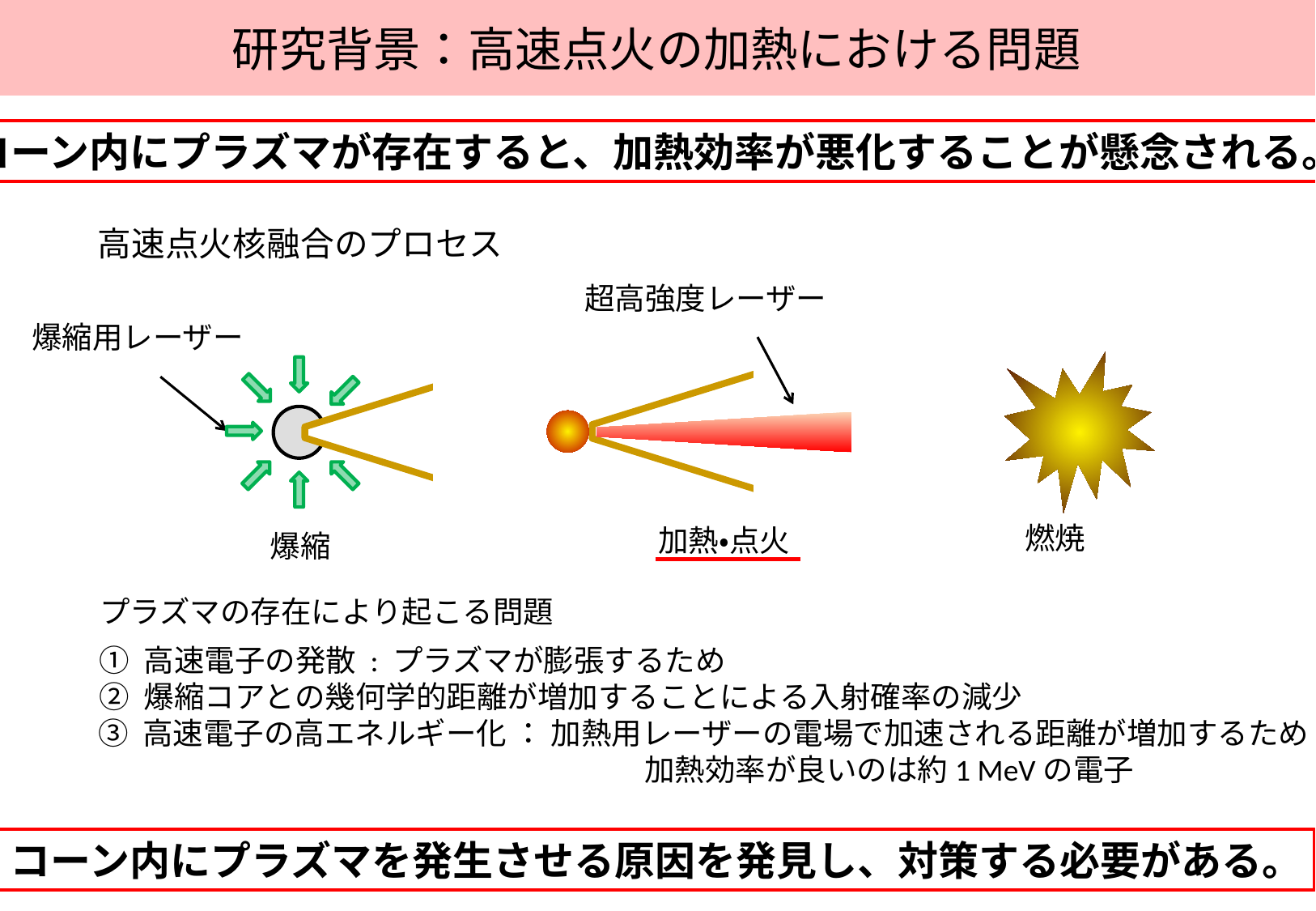

研究背景：高速点火の加熱における問題

コーン内にプラズマが存在すると、加熱効率が悪化することが懸念される。
高速点火核融合のプロセス
超高強度レーザー
爆縮用レーザー

燃焼
加熱・点火
爆縮
プラズマの存在により起こる問題
① 高速電子の発散 : プラズマが膨張するため
② 爆縮コアとの幾何学的距離が増加することによる入射確率の減少
③ 高速電子の高エネルギー化 ： 加熱用レーザーの電場で加速される距離が増加するため
　　　　　　　　　　　　　　　　　　加熱効率が良いのは約1 MeVの電子
コーン内にプラズマを発生させる原因を発見し、対策する必要がある。